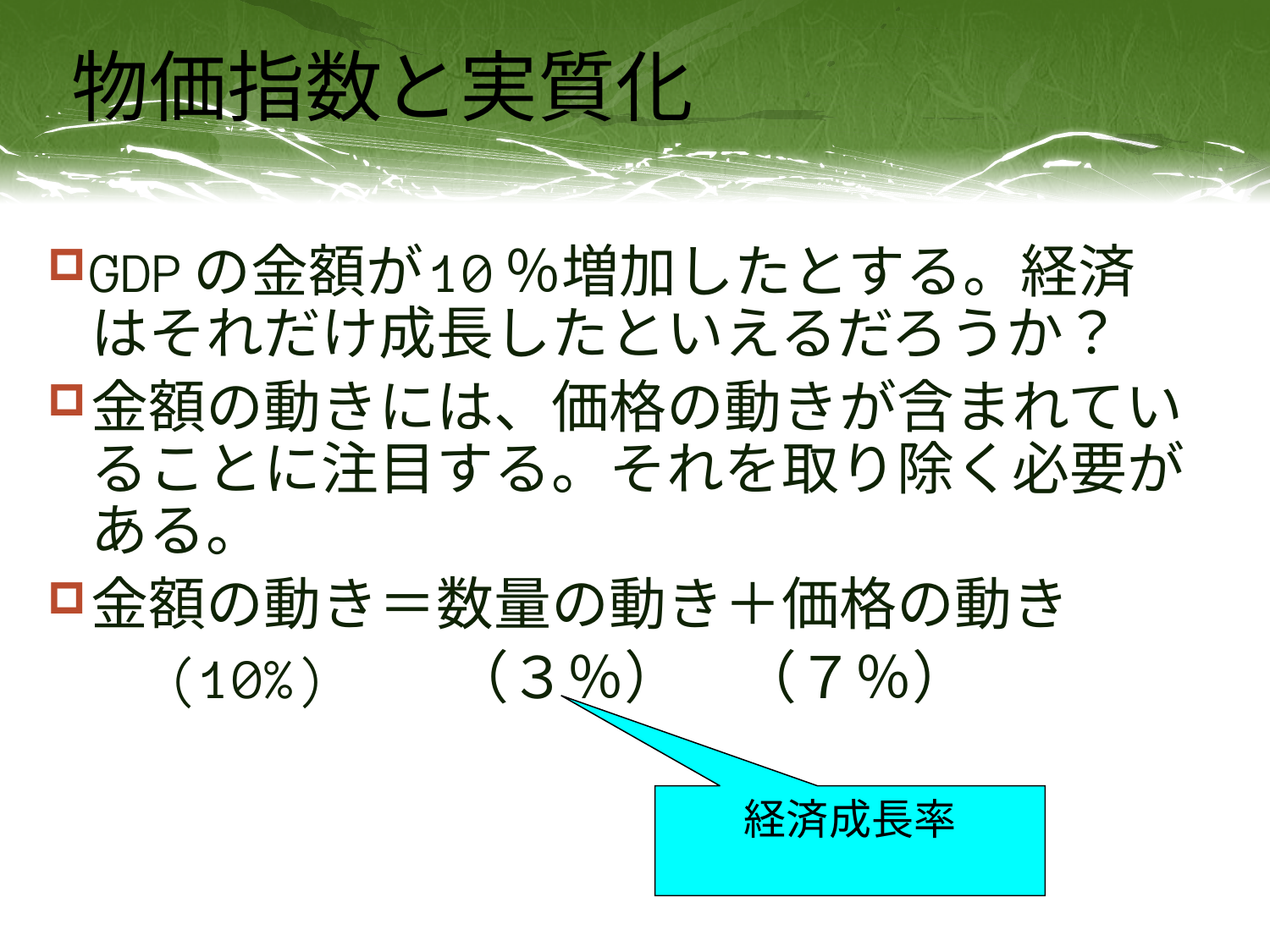

# 物価指数と実質化
GDPの金額が10％増加したとする。経済はそれだけ成長したといえるだろうか？
金額の動きには、価格の動きが含まれていることに注目する。それを取り除く必要がある。
金額の動き＝数量の動き＋価格の動き
　　(10%)　　（３％）　（７％）

経済成長率